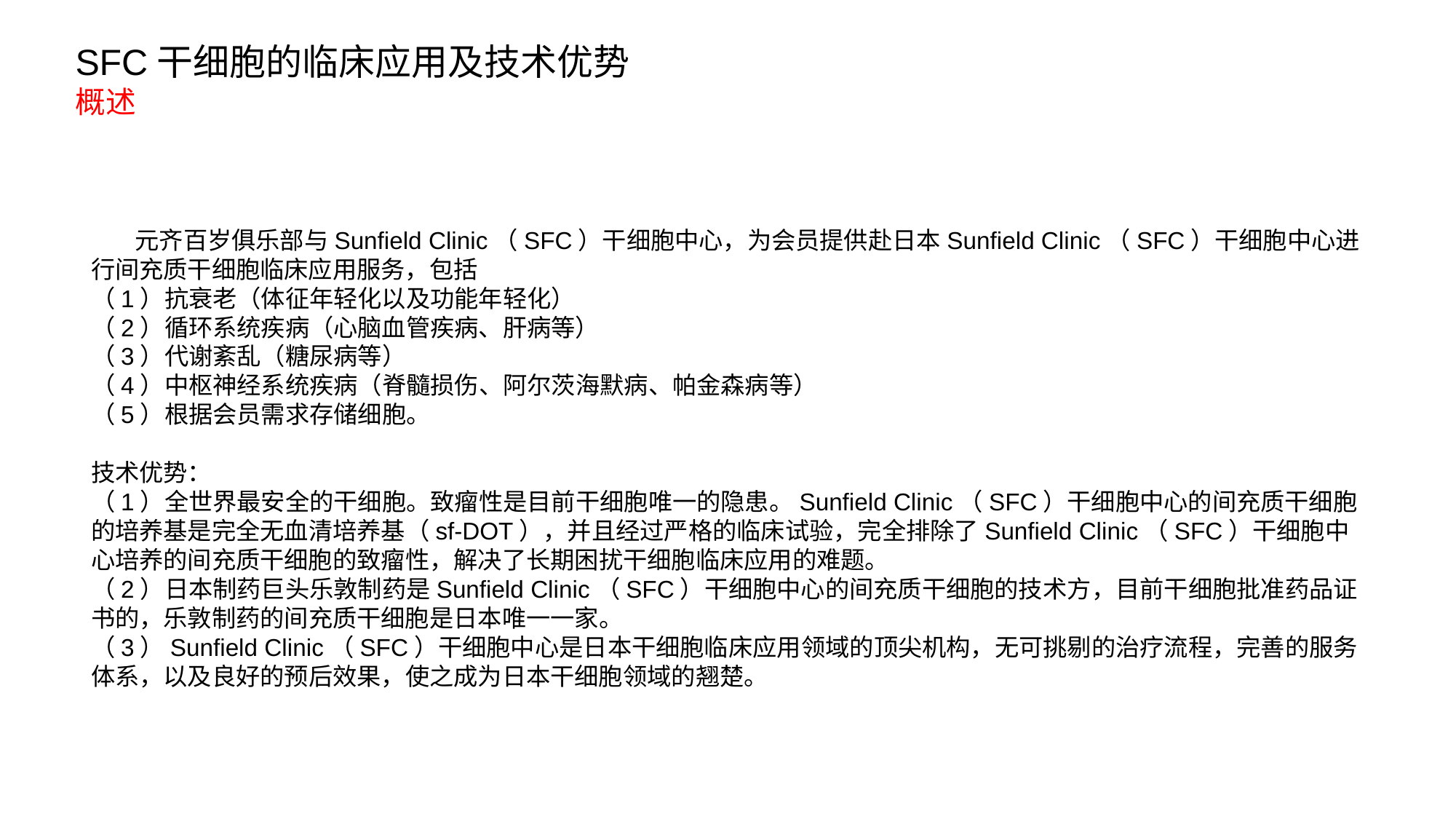

SFC干细胞的临床应用及技术优势
概述
       元齐百岁俱乐部与Sunfield Clinic（SFC）干细胞中心，为会员提供赴日本Sunfield Clinic（SFC）干细胞中心进行间充质干细胞临床应用服务，包括
（1）抗衰老（体征年轻化以及功能年轻化）
（2）循环系统疾病（心脑血管疾病、肝病等）
（3）代谢紊乱（糖尿病等）
（4）中枢神经系统疾病（脊髓损伤、阿尔茨海默病、帕金森病等）
（5）根据会员需求存储细胞。

技术优势：
（1）全世界最安全的干细胞。致瘤性是目前干细胞唯一的隐患。Sunfield Clinic（SFC）干细胞中心的间充质干细胞的培养基是完全无血清培养基（sf-DOT），并且经过严格的临床试验，完全排除了Sunfield Clinic（SFC）干细胞中心培养的间充质干细胞的致瘤性，解决了长期困扰干细胞临床应用的难题。
（2）日本制药巨头乐敦制药是Sunfield Clinic（SFC）干细胞中心的间充质干细胞的技术方，目前干细胞批准药品证书的，乐敦制药的间充质干细胞是日本唯一一家。
（3）Sunfield Clinic（SFC）干细胞中心是日本干细胞临床应用领域的顶尖机构，无可挑剔的治疗流程，完善的服务体系，以及良好的预后效果，使之成为日本干细胞领域的翘楚。